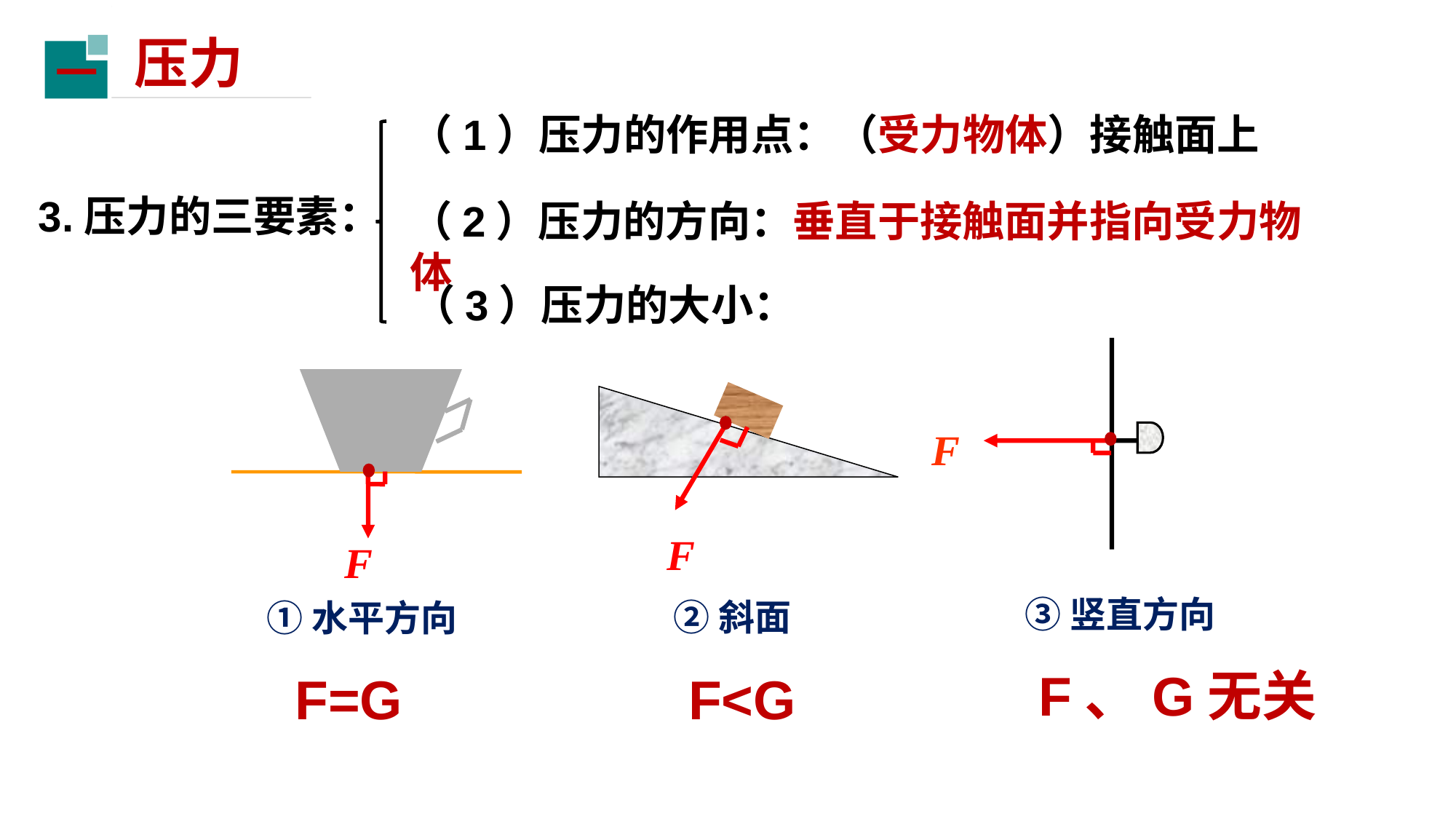

压力

一

（1）压力的作用点：（受力物体）接触面上

3.压力的三要素：
（2）压力的方向：垂直于接触面并指向受力物体
（3）压力的大小：

F

F
F

③竖直方向
②斜面
①水平方向
F、G无关
F=G
F<G